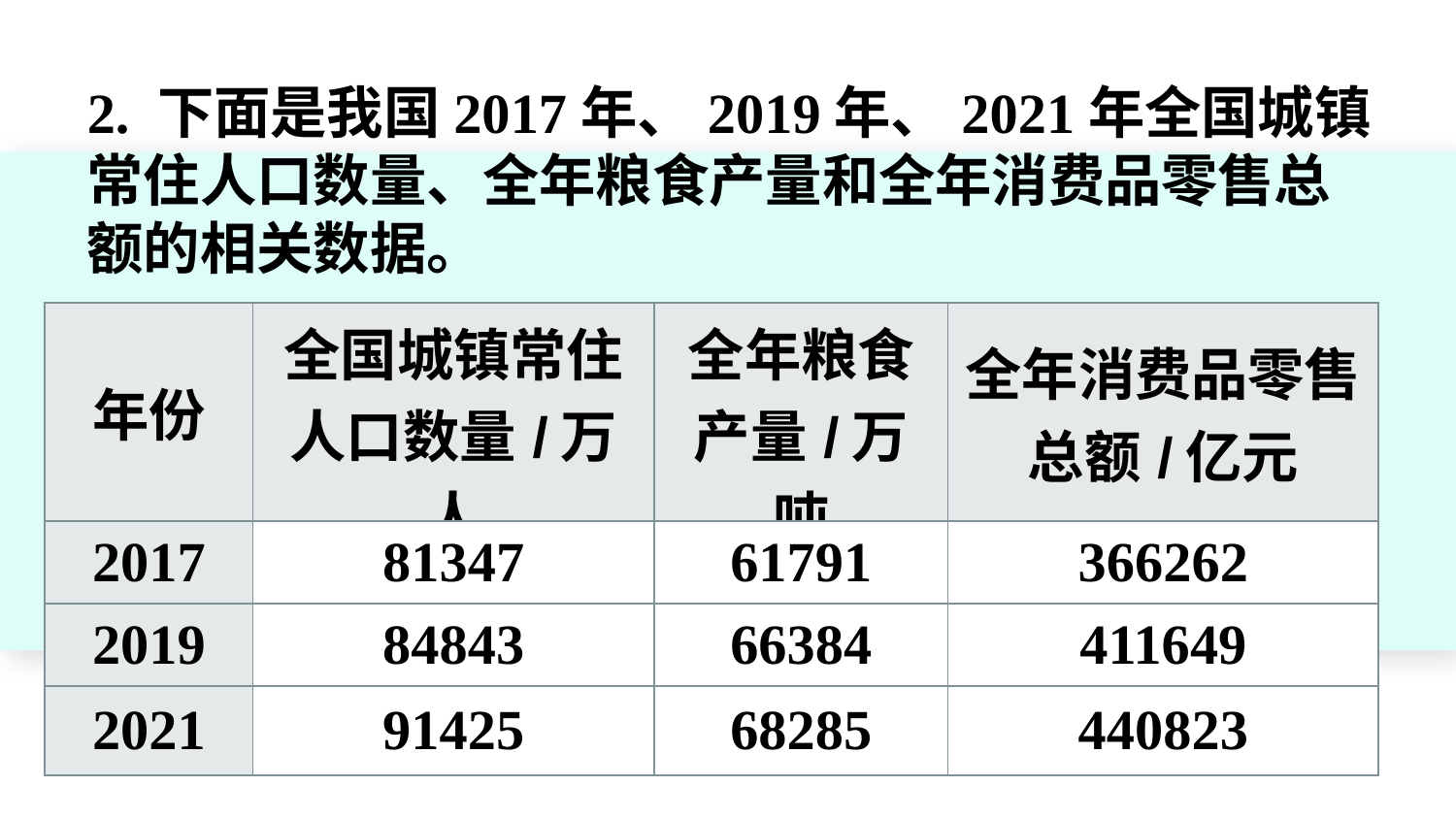

2. 下面是我国2017年、2019年、2021年全国城镇
常住人口数量、全年粮食产量和全年消费品零售总额的相关数据。
| 年份 | 全国城镇常住 人口数量/万人 | 全年粮食 产量/万吨 | 全年消费品零售 总额/亿元 |
| --- | --- | --- | --- |
| 2017 | 81347 | 61791 | 366262 |
| 2019 | 84843 | 66384 | 411649 |
| 2021 | 91425 | 68285 | 440823 |